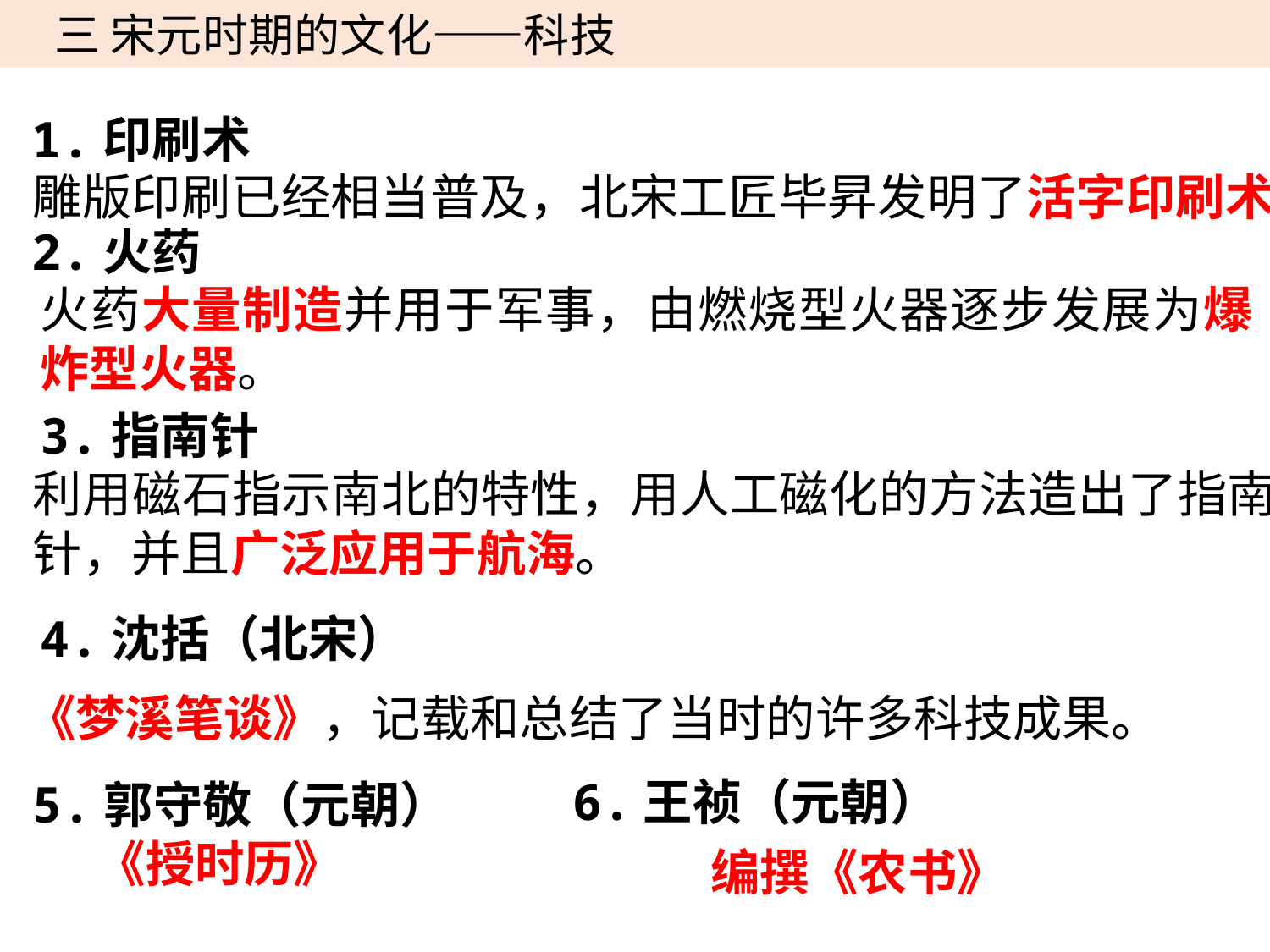

三 宋元时期的文化——科技
1.印刷术
雕版印刷已经相当普及，北宋工匠毕昇发明了活字印刷术。
2.火药
火药大量制造并用于军事，由燃烧型火器逐步发展为爆炸型火器。
3.指南针
利用磁石指示南北的特性，用人工磁化的方法造出了指南针，并且广泛应用于航海。
4.沈括（北宋）
 《梦溪笔谈》，记载和总结了当时的许多科技成果。
6.王祯（元朝）
5.郭守敬（元朝）
    《授时历》
    编撰《农书》